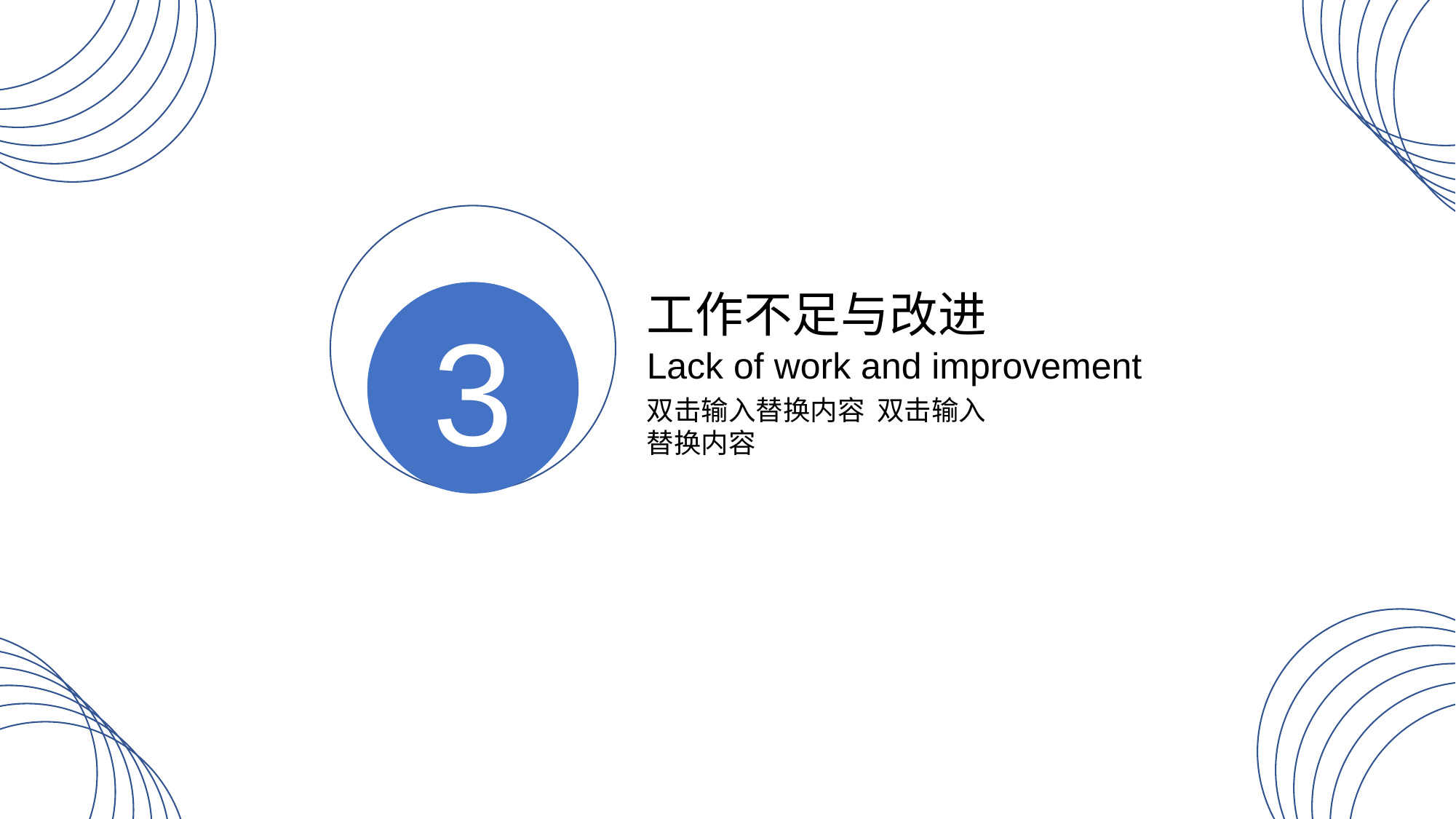

工作不足与改进
Lack of work and improvement
3
双击输入替换内容  双击输入替换内容